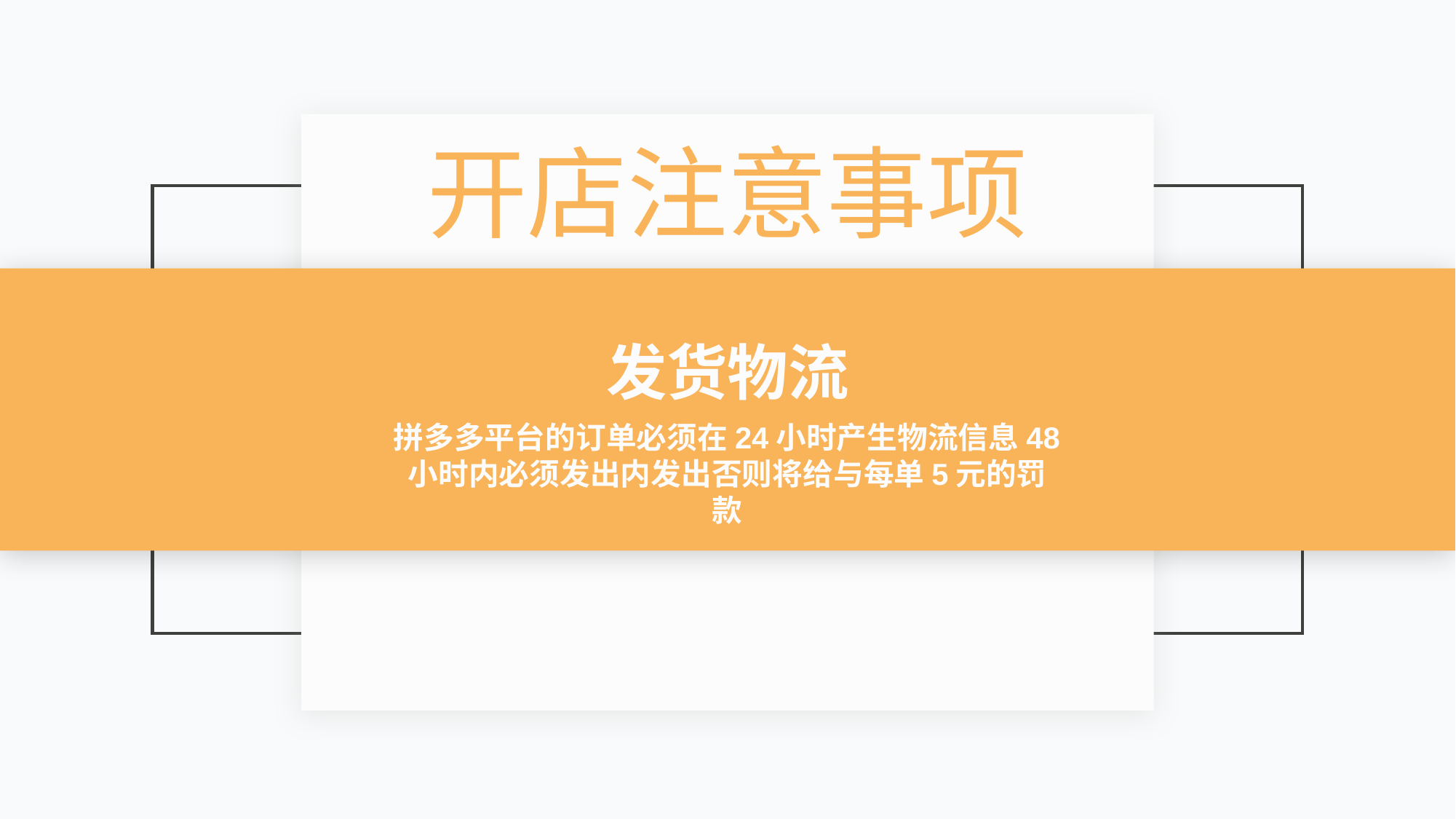

开店注意事项

发货物流
拼多多平台的订单必须在24小时产生物流信息48小时内必须发出内发出否则将给与每单5元的罚款